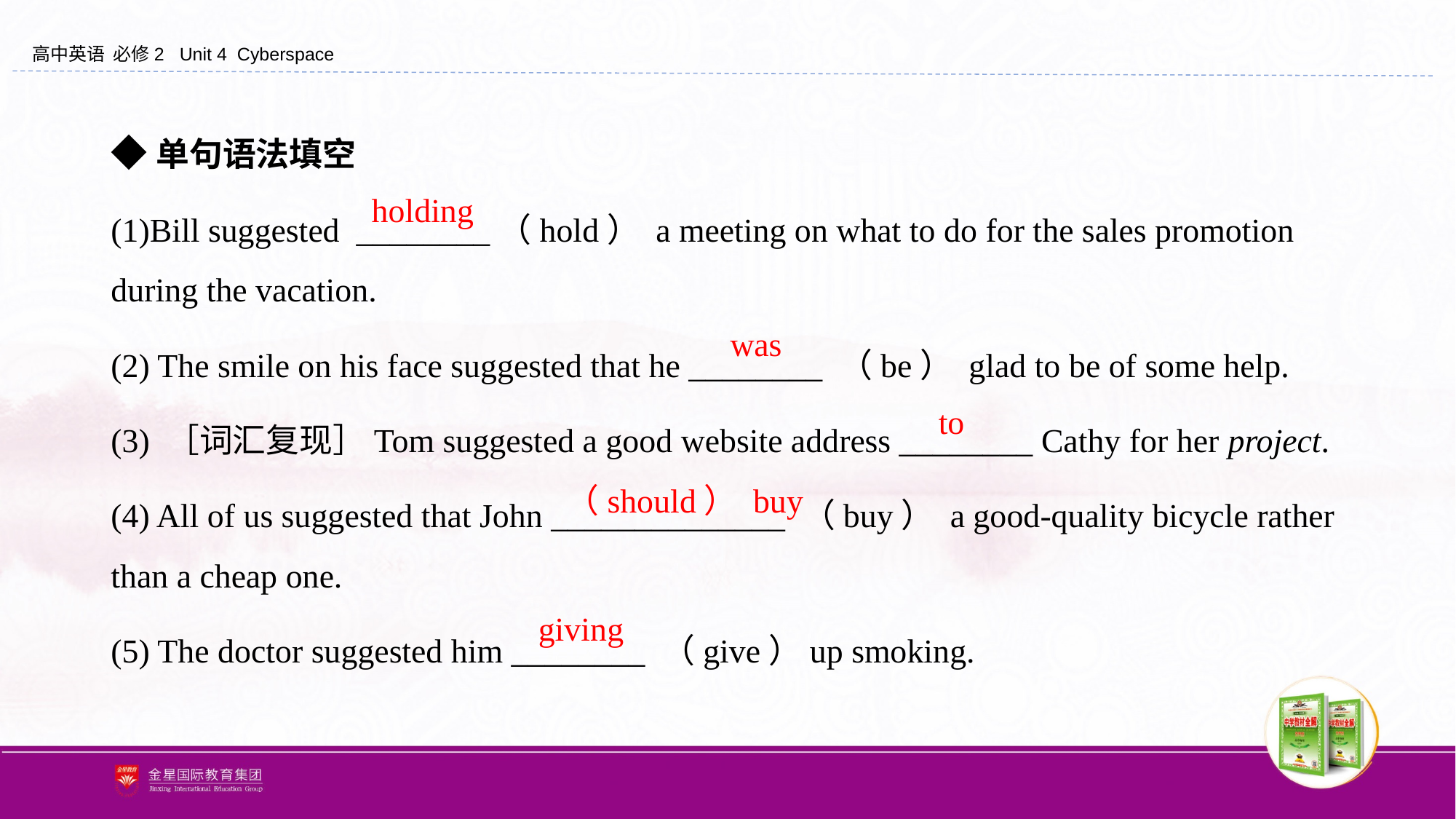

◆单句语法填空
(1)Bill suggested  ________（hold） a meeting on what to do for the sales promotion during the vacation.
(2) The smile on his face suggested that he ________ （be） glad to be of some help.
(3) ［词汇复现］Tom suggested a good website address ________ Cathy for her project.
(4) All of us suggested that John ______________ （buy） a good-quality bicycle rather than a cheap one.
(5) The doctor suggested him ________ （give）up smoking.
holding
was
to
（should） buy
giving